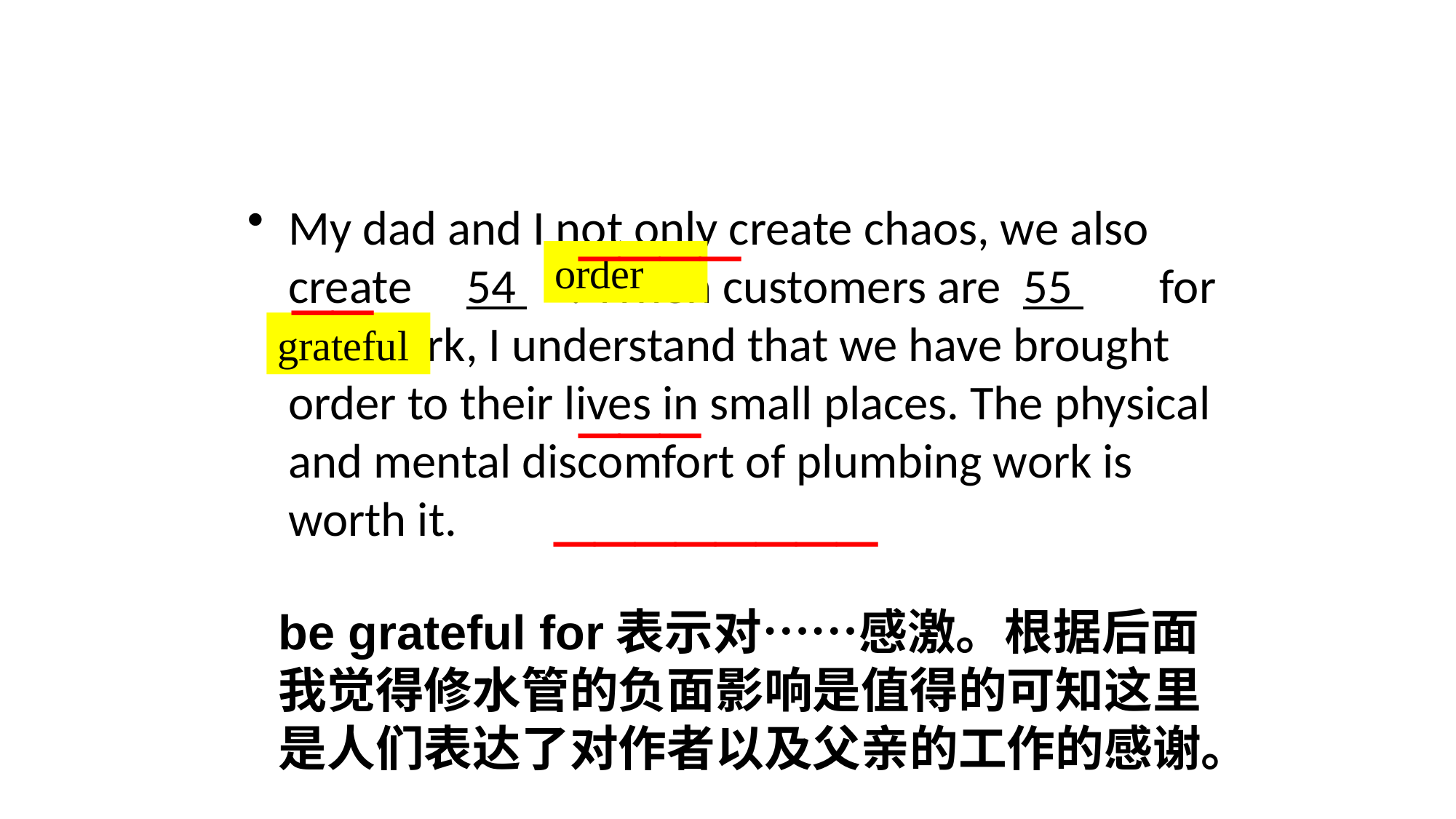

#
____
My dad and I not only create chaos, we also create     54     . When customers are  55        for our work, I understand that we have brought order to their lives in small places. The physical and mental discomfort of plumbing work is worth it.

__
order
grateful
___
________
be grateful for表示对……感激。根据后面我觉得修水管的负面影响是值得的可知这里是人们表达了对作者以及父亲的工作的感谢。